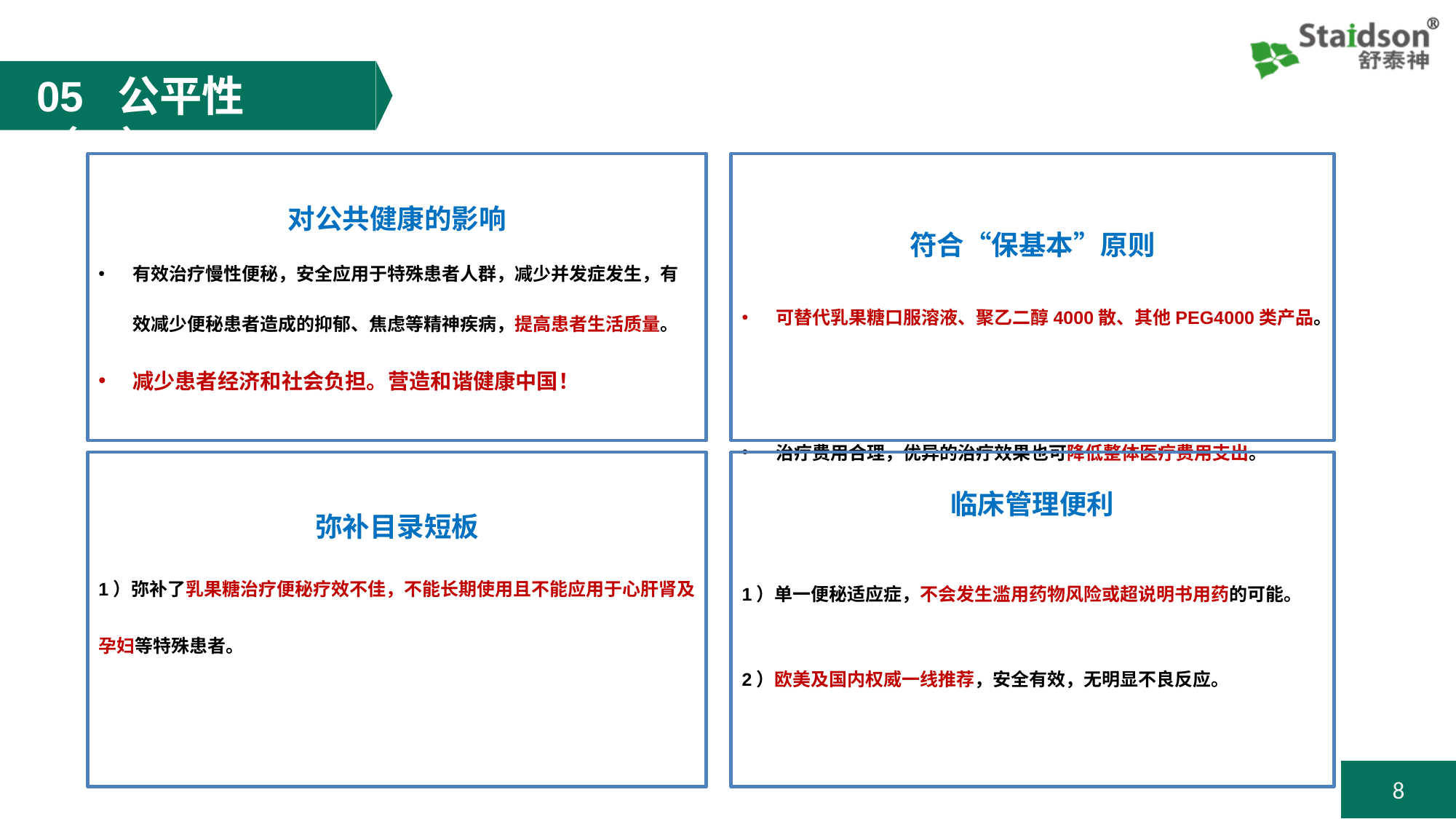

05  公平性（一）
对公共健康的影响
有效治疗慢性便秘，安全应用于特殊患者人群，减少并发症发生，有效减少便秘患者造成的抑郁、焦虑等精神疾病，提高患者生活质量。
减少患者经济和社会负担。营造和谐健康中国！
符合“保基本”原则
可替代乳果糖口服溶液、聚乙二醇4000散、其他PEG4000类产品。
治疗费用合理，优异的治疗效果也可降低整体医疗费用支出。
弥补目录短板
1）弥补了乳果糖治疗便秘疗效不佳，不能长期使用且不能应用于心肝肾及孕妇等特殊患者。

临床管理便利
1）单一便秘适应症，不会发生滥用药物风险或超说明书用药的可能。
2）欧美及国内权威一线推荐，安全有效，无明显不良反应。